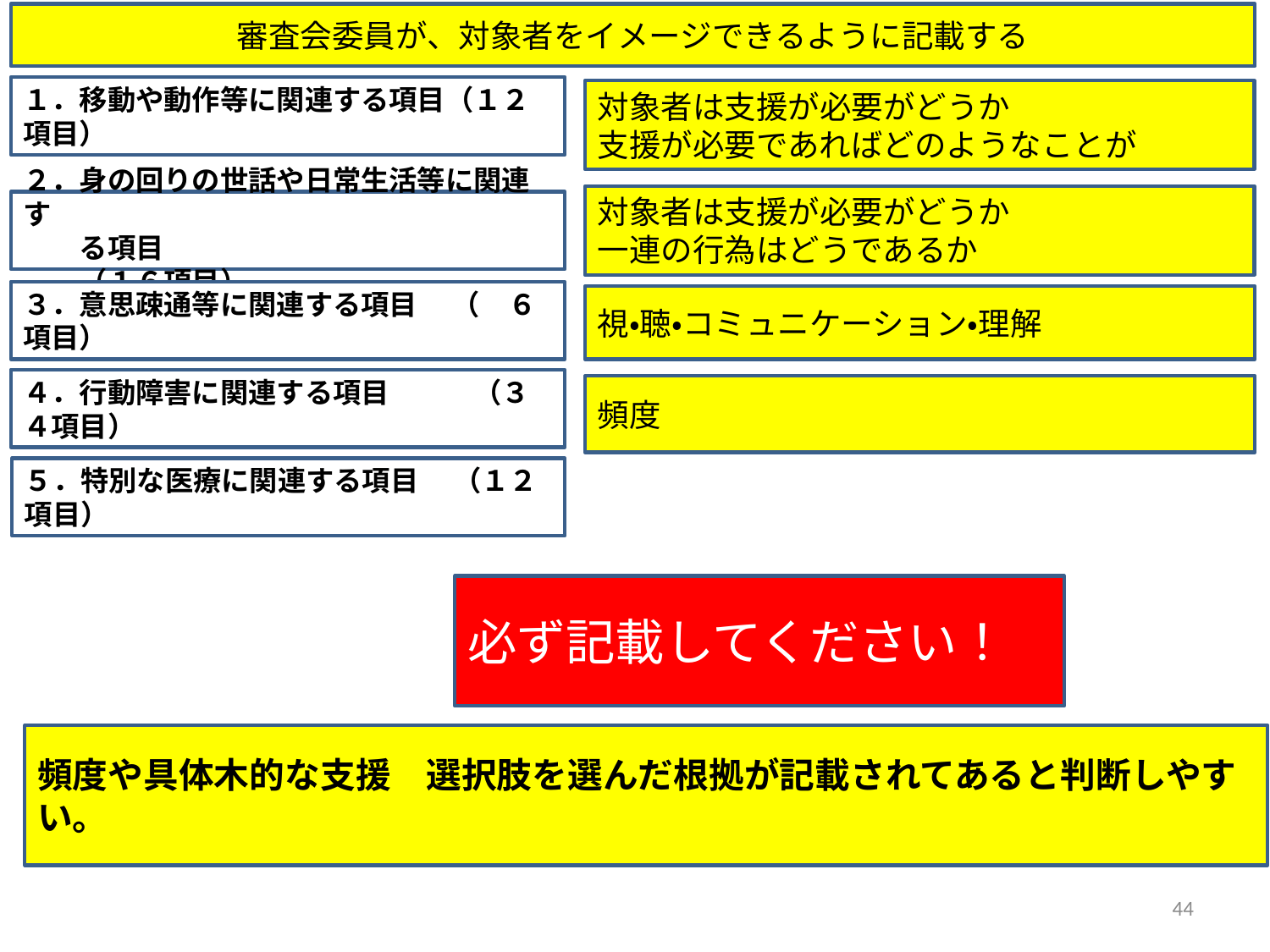

審査会委員が、対象者をイメージできるように記載する
１．移動や動作等に関連する項目（１２項目）
対象者は支援が必要がどうか
支援が必要であればどのようなことが
対象者は支援が必要がどうか
一連の行為はどうであるか
２．身の回りの世話や日常生活等に関連す
　　る項目　　　　　　　　　　　　　　　（１６項目）
３．意思疎通等に関連する項目　 （　６項目）
視・聴・コミュニケーション・理解
４．行動障害に関連する項目　　　（３４項目）
頻度
５．特別な医療に関連する項目　 （１２項目）
必ず記載してください！
頻度や具体木的な支援　選択肢を選んだ根拠が記載されてあると判断しやすい。
44